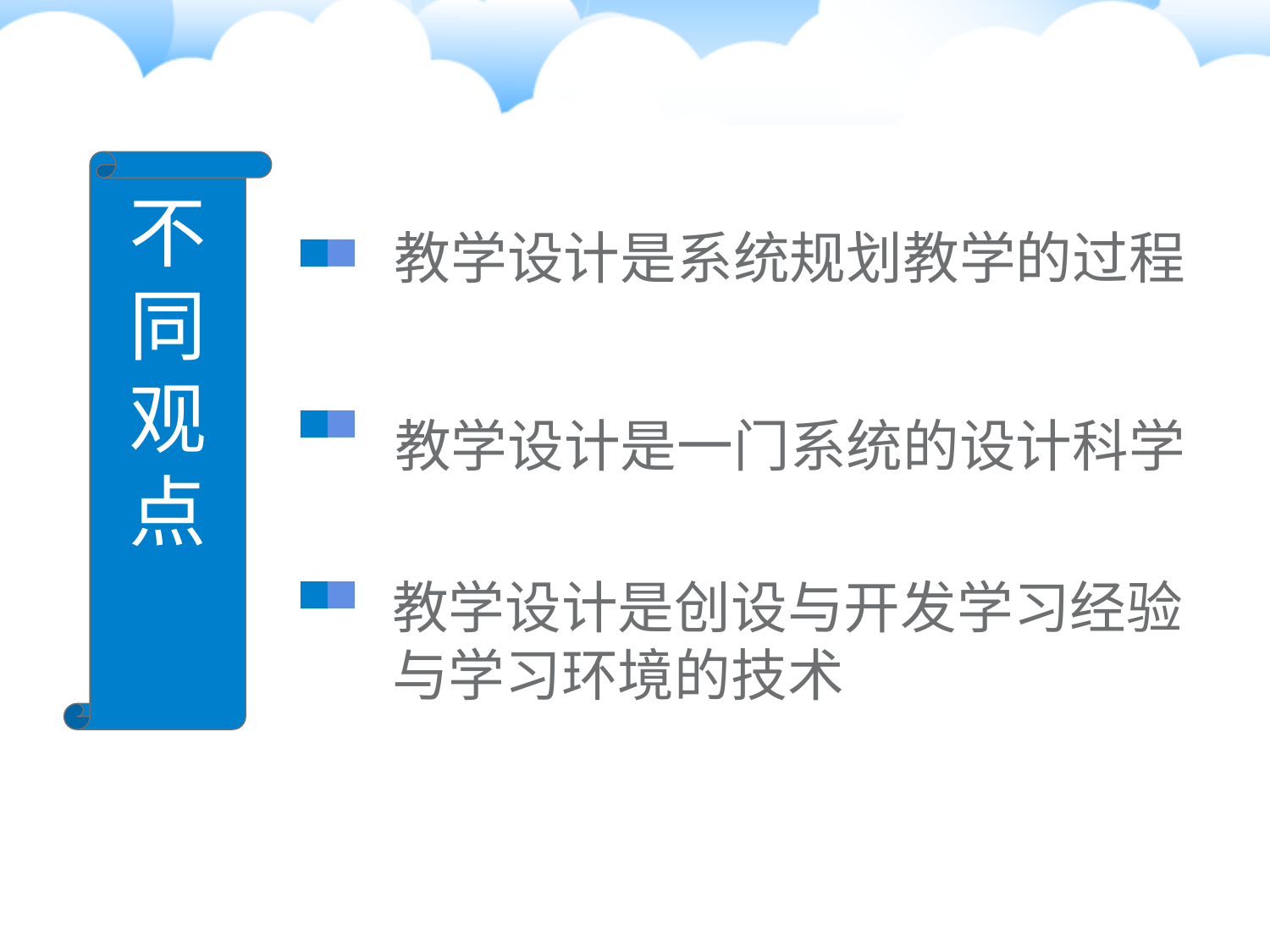

不
同
观
点
教学设计是系统规划教学的过程

教学设计是一门系统的设计科学

教学设计是创设与开发学习经验与学习环境的技术